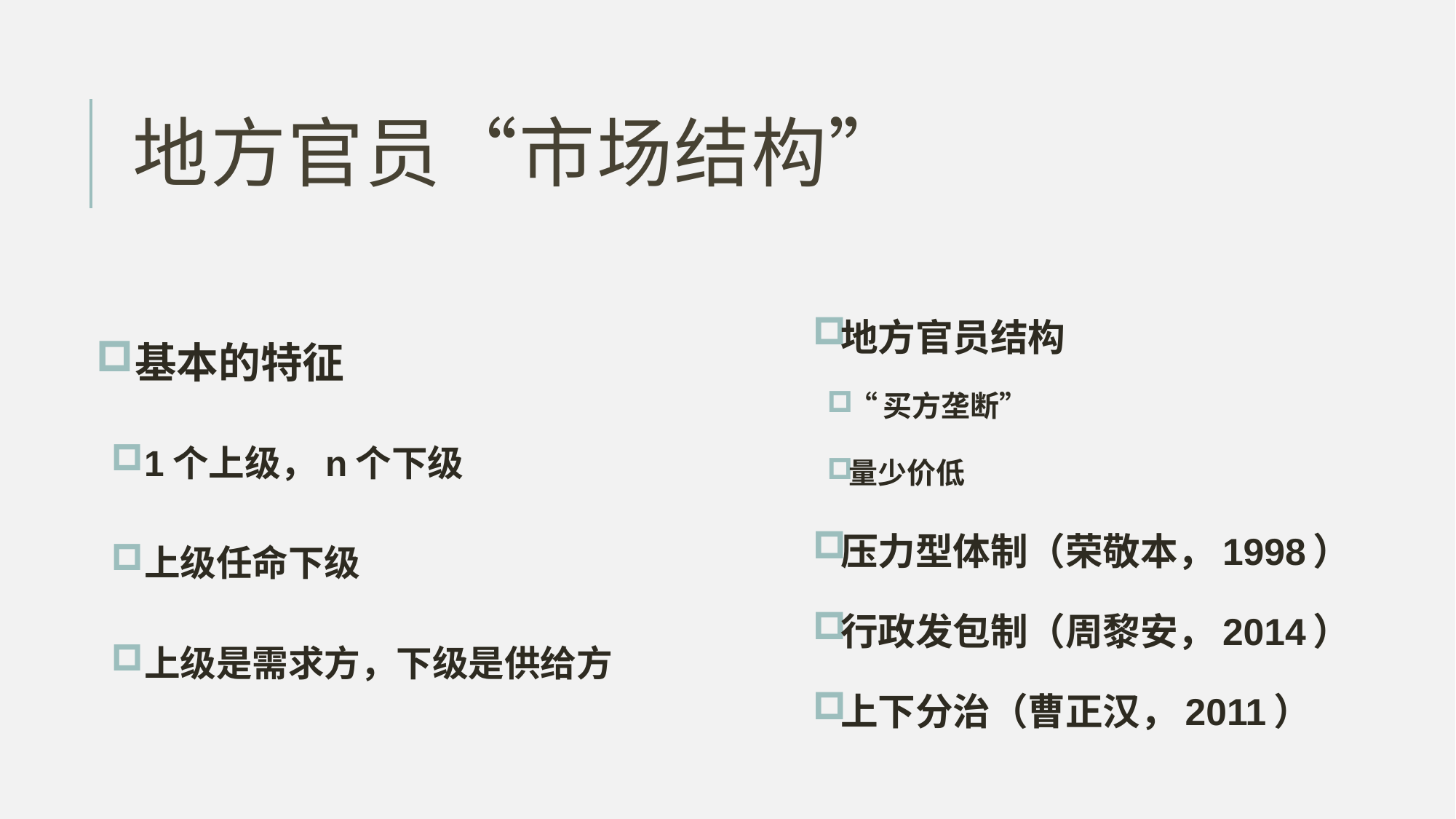

# 地方官员“市场结构”
基本的特征
1个上级，n个下级
上级任命下级
上级是需求方，下级是供给方
地方官员结构
“买方垄断”
量少价低
压力型体制（荣敬本，1998）
行政发包制（周黎安，2014）
上下分治（曹正汉，2011）